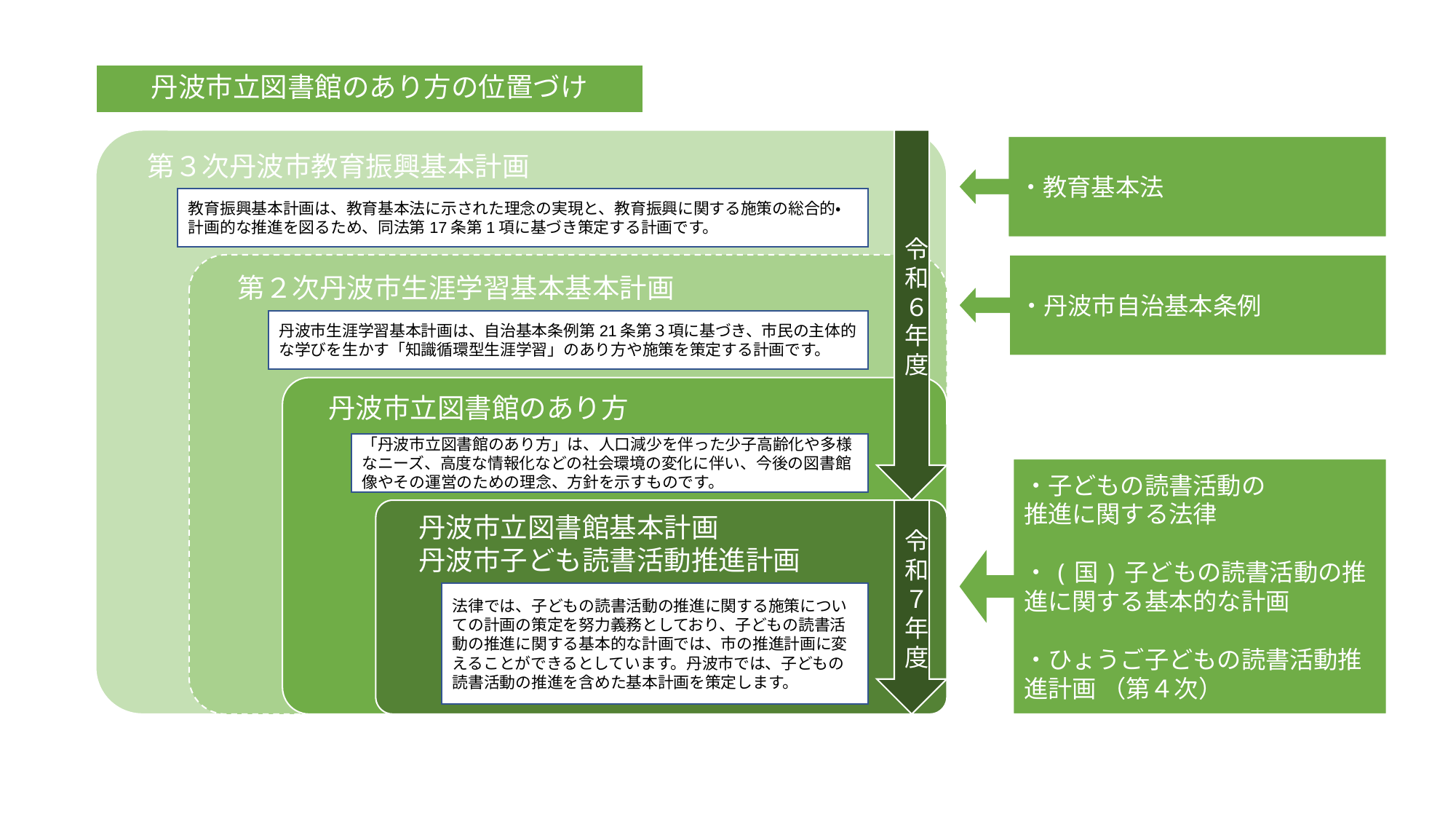

丹波市立図書館のあり方の位置づけ
令和６年度
　第３次丹波市教育振興基本計画
・教育基本法
教育振興基本計画は、教育基本法に示された理念の実現と、教育振興に関する施策の総合的・計画的な推進を図るため、同法第17条第1項に基づき策定する計画です。
　第２次丹波市生涯学習基本基本計画
・丹波市自治基本条例
丹波市生涯学習基本計画は、自治基本条例第21条第３項に基づき、市民の主体的な学びを生かす「知識循環型生涯学習」のあり方や施策を策定する計画です。
　丹波市立図書館のあり方
「丹波市立図書館のあり方」は、人口減少を伴った少子高齢化や多様なニーズ、高度な情報化などの社会環境の変化に伴い、今後の図書館像やその運営のための理念、方針を示すものです。
・子どもの読書活動の
推進に関する法律

・(国)子どもの読書活動の推進に関する基本的な計画

・ひょうご子どもの読書活動推進計画 （第４次）
令和７年度
　丹波市立図書館基本計画
　丹波市子ども読書活動推進計画
法律では、子どもの読書活動の推進に関する施策についての計画の策定を努力義務としており、子どもの読書活動の推進に関する基本的な計画では、市の推進計画に変えることができるとしています。丹波市では、子どもの読書活動の推進を含めた基本計画を策定します。